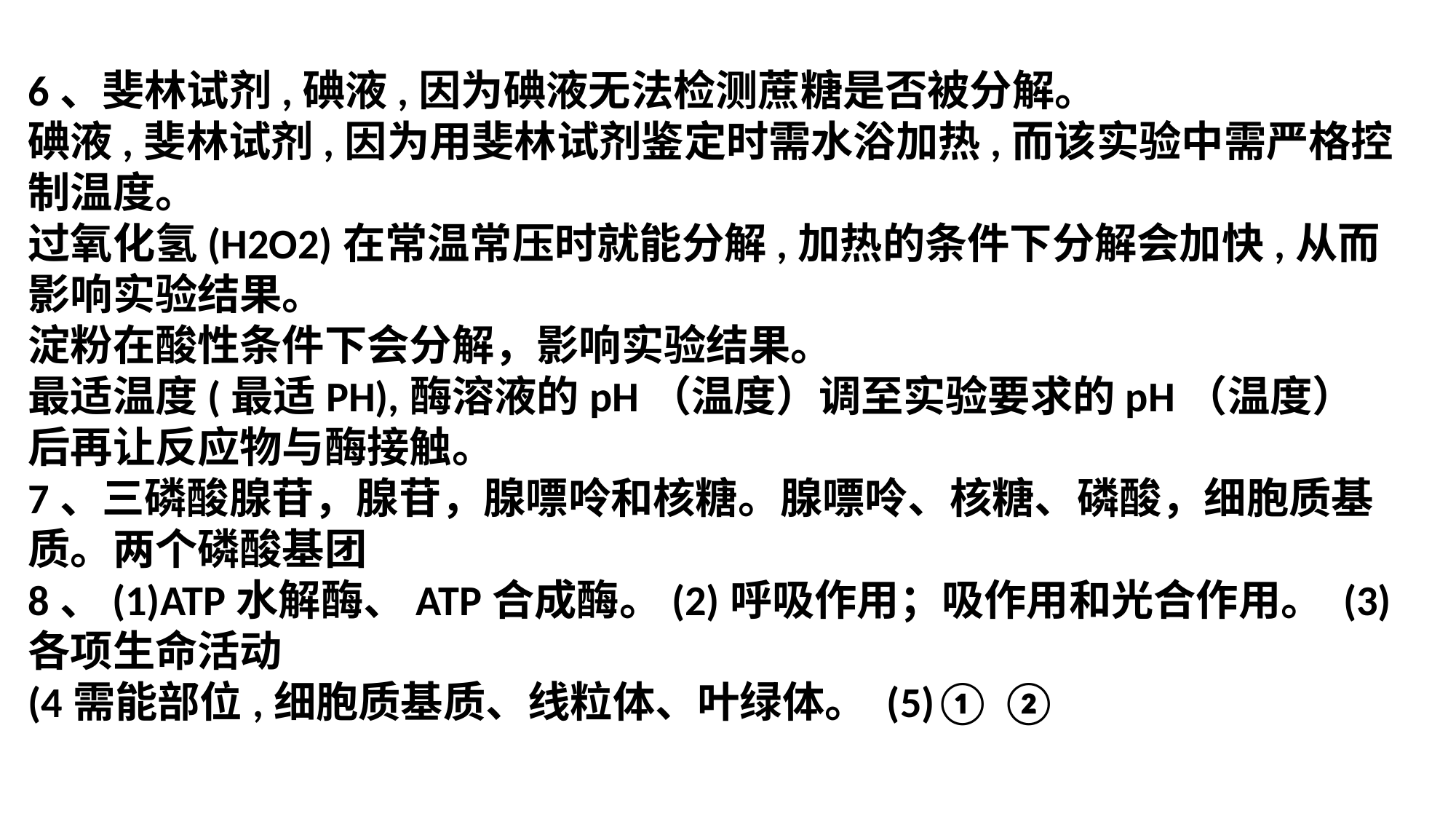

6、斐林试剂,碘液,因为碘液无法检测蔗糖是否被分解。
碘液,斐林试剂,因为用斐林试剂鉴定时需水浴加热,而该实验中需严格控制温度。
过氧化氢(H2O2)在常温常压时就能分解,加热的条件下分解会加快,从而影响实验结果。
淀粉在酸性条件下会分解，影响实验结果。
最适温度(最适PH),酶溶液的pH（温度）调至实验要求的pH（温度）后再让反应物与酶接触。
7、三磷酸腺苷，腺苷，腺嘌呤和核糖。腺嘌呤、核糖、磷酸，细胞质基质。两个磷酸基团
8、(1)ATP水解酶、ATP合成酶。(2)呼吸作用；吸作用和光合作用。 (3)各项生命活动
(4需能部位,细胞质基质、线粒体、叶绿体。 (5)① ②